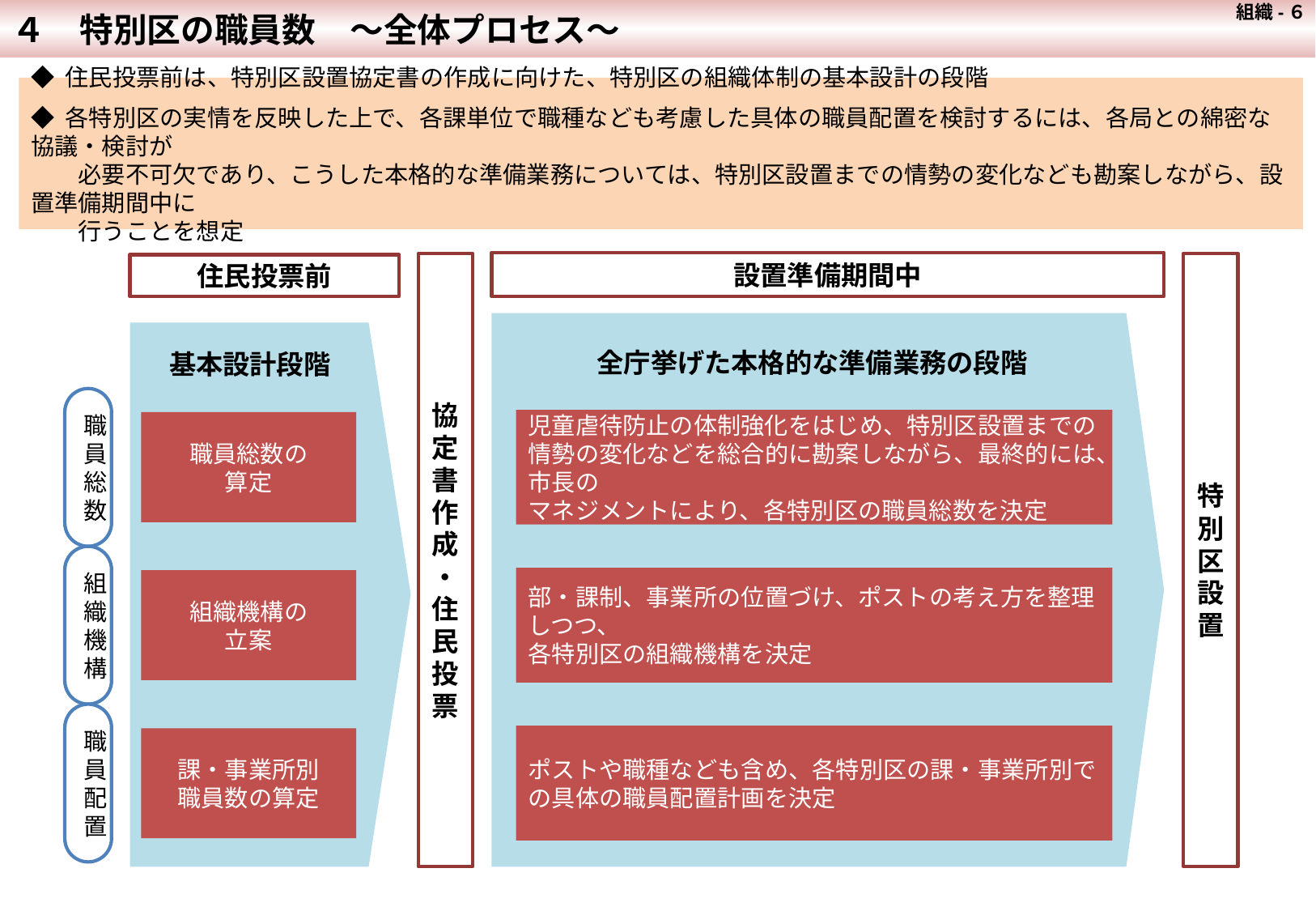

組織-６
４　特別区の職員数　～全体プロセス～
◆ 住民投票前は、特別区設置協定書の作成に向けた、特別区の組織体制の基本設計の段階

◆ 各特別区の実情を反映した上で、各課単位で職種なども考慮した具体の職員配置を検討するには、各局との綿密な協議・検討が
　　必要不可欠であり、こうした本格的な準備業務については、特別区設置までの情勢の変化なども勘案しながら、設置準備期間中に
　　行うことを想定
設置準備期間中
協定書作成・住民投票
特別区設置
住民投票前

基本設計段階
全庁挙げた本格的な準備業務の段階
職員総数
児童虐待防止の体制強化をはじめ、特別区設置までの情勢の変化などを総合的に勘案しながら、最終的には、市長の
マネジメントにより、各特別区の職員総数を決定
職員総数の
算定
組織機構
部・課制、事業所の位置づけ、ポストの考え方を整理しつつ、
各特別区の組織機構を決定
組織機構の
立案
職員配置
ポストや職種なども含め、各特別区の課・事業所別での具体の職員配置計画を決定
課・事業所別
職員数の算定